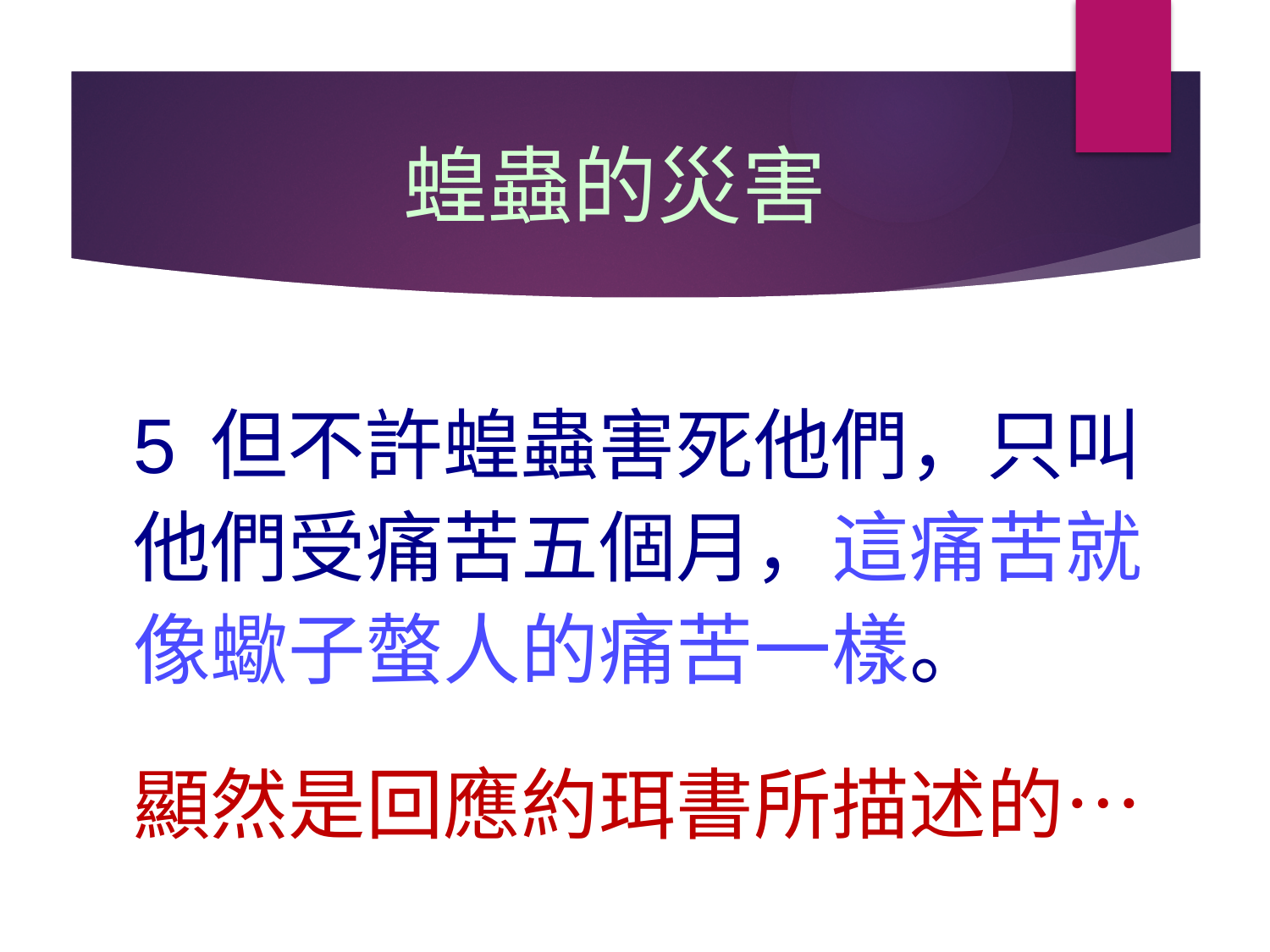

# 蝗蟲的災害
5 但不許蝗蟲害死他們，只叫他們受痛苦五個月，這痛苦就像蠍子螫人的痛苦一樣。
顯然是回應約珥書所描述的…